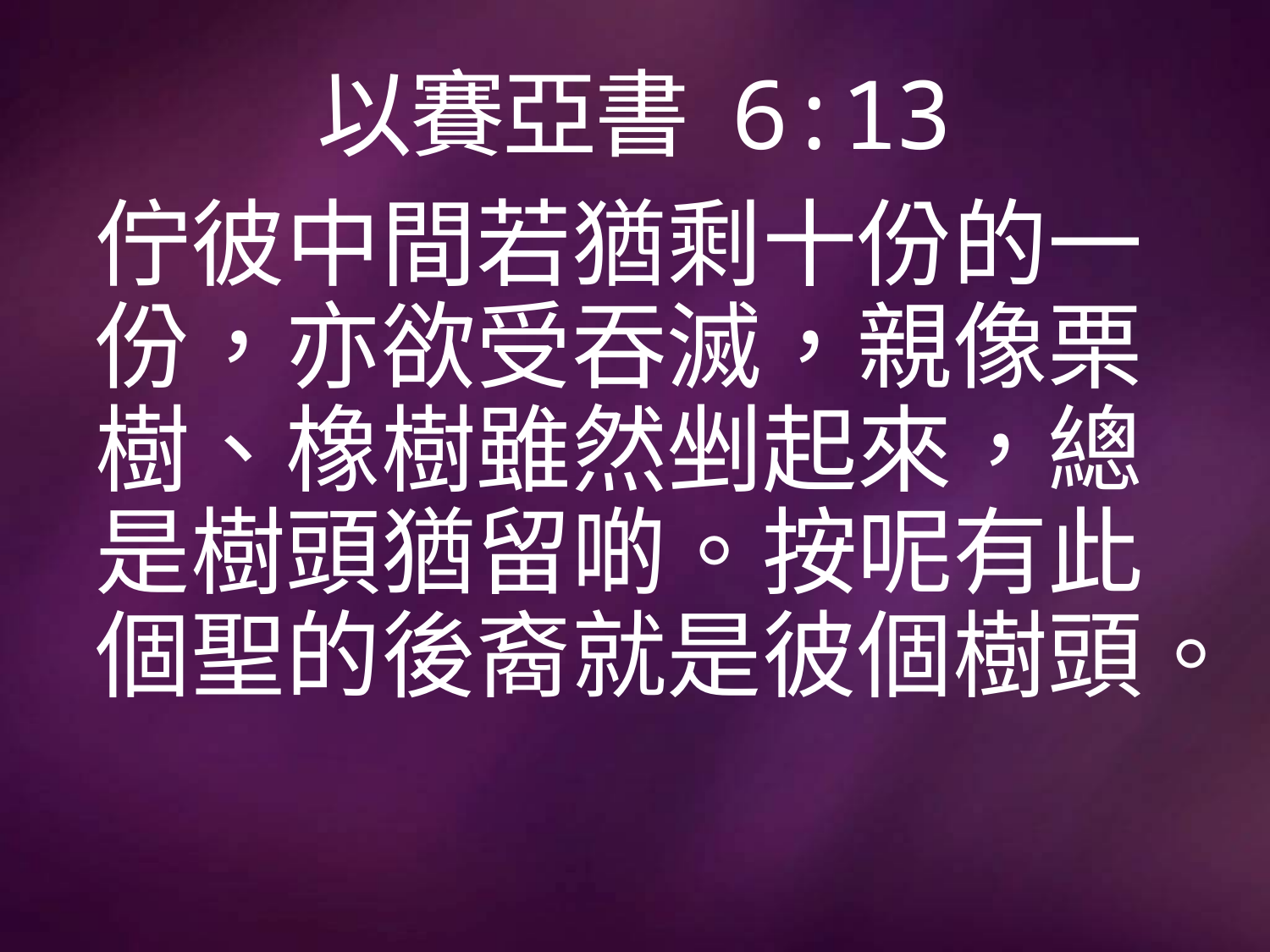

# 以賽亞書 6:13
佇彼中間若猶剩十份的一份，亦欲受吞滅，親像栗樹、橡樹雖然剉起來，總是樹頭猶留啲。按呢有此個聖的後裔就是彼個樹頭。